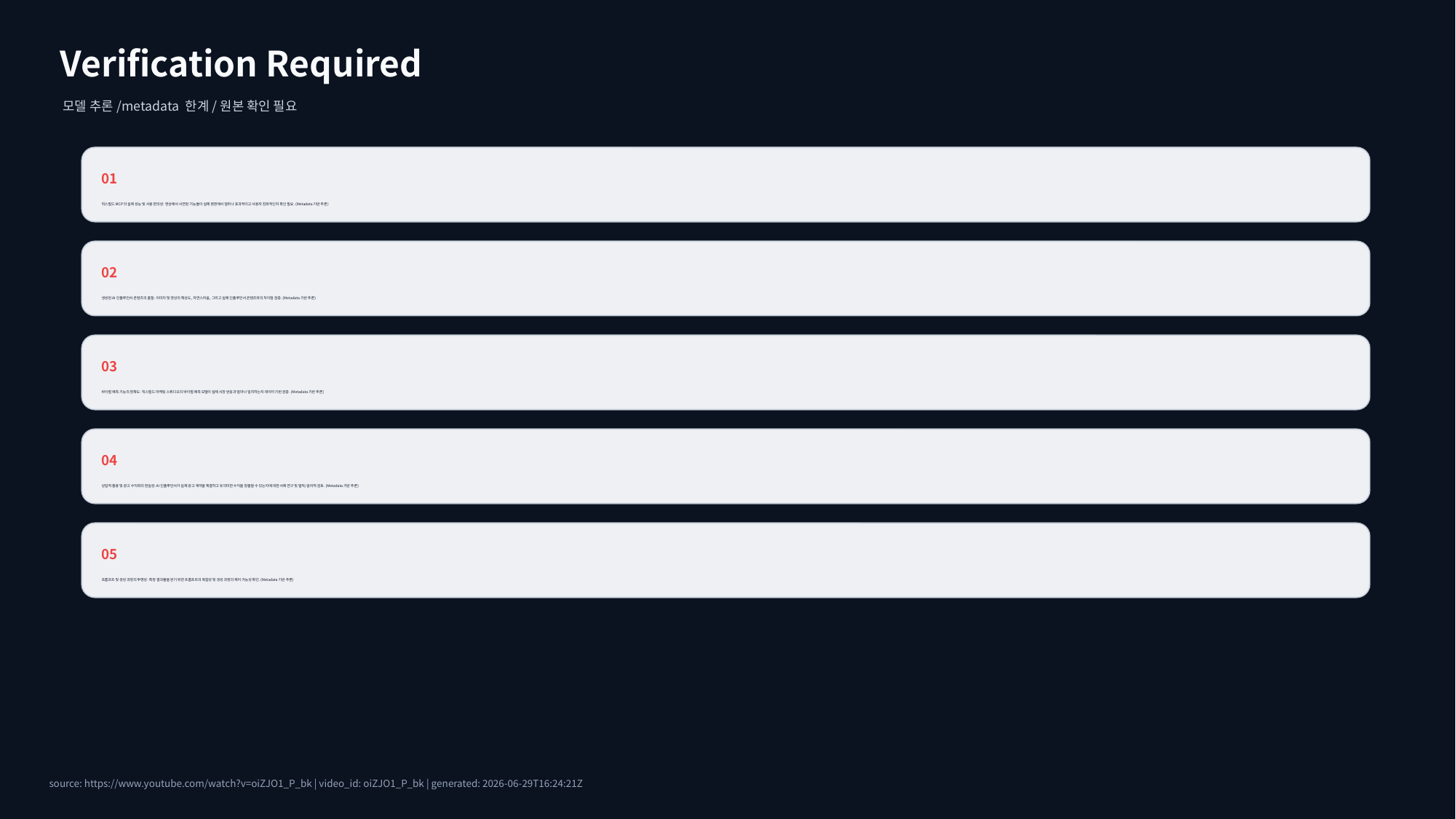

Verification Required
모델 추론/metadata 한계/원본 확인 필요

01
힉스필드 MCP의 실제 성능 및 사용 편의성: 영상에서 시연된 기능들이 실제 환경에서 얼마나 효과적이고 사용자 친화적인지 확인 필요. (Metadata 기반 추론)

02
생성된 AI 인플루언서 콘텐츠의 품질: 이미지 및 영상의 해상도, 자연스러움, 그리고 실제 인플루언서 콘텐츠와의 차이점 검증. (Metadata 기반 추론)

03
바이럴 예측 기능의 정확도: 힉스필드 마케팅 스튜디오의 바이럴 예측 모델이 실제 시장 반응과 얼마나 일치하는지 데이터 기반 검증. (Metadata 기반 추론)

04
상업적 활용 및 광고 수익화의 현실성: AI 인플루언서가 실제 광고 계약을 체결하고 유의미한 수익을 창출할 수 있는지에 대한 사례 연구 및 법적/윤리적 검토. (Metadata 기반 추론)

05
프롬프트 및 생성 과정의 투명성: 특정 결과물을 얻기 위한 프롬프트의 복잡성 및 생성 과정의 제어 가능성 확인. (Metadata 기반 추론)
source: https://www.youtube.com/watch?v=oiZJO1_P_bk | video_id: oiZJO1_P_bk | generated: 2026-06-29T16:24:21Z